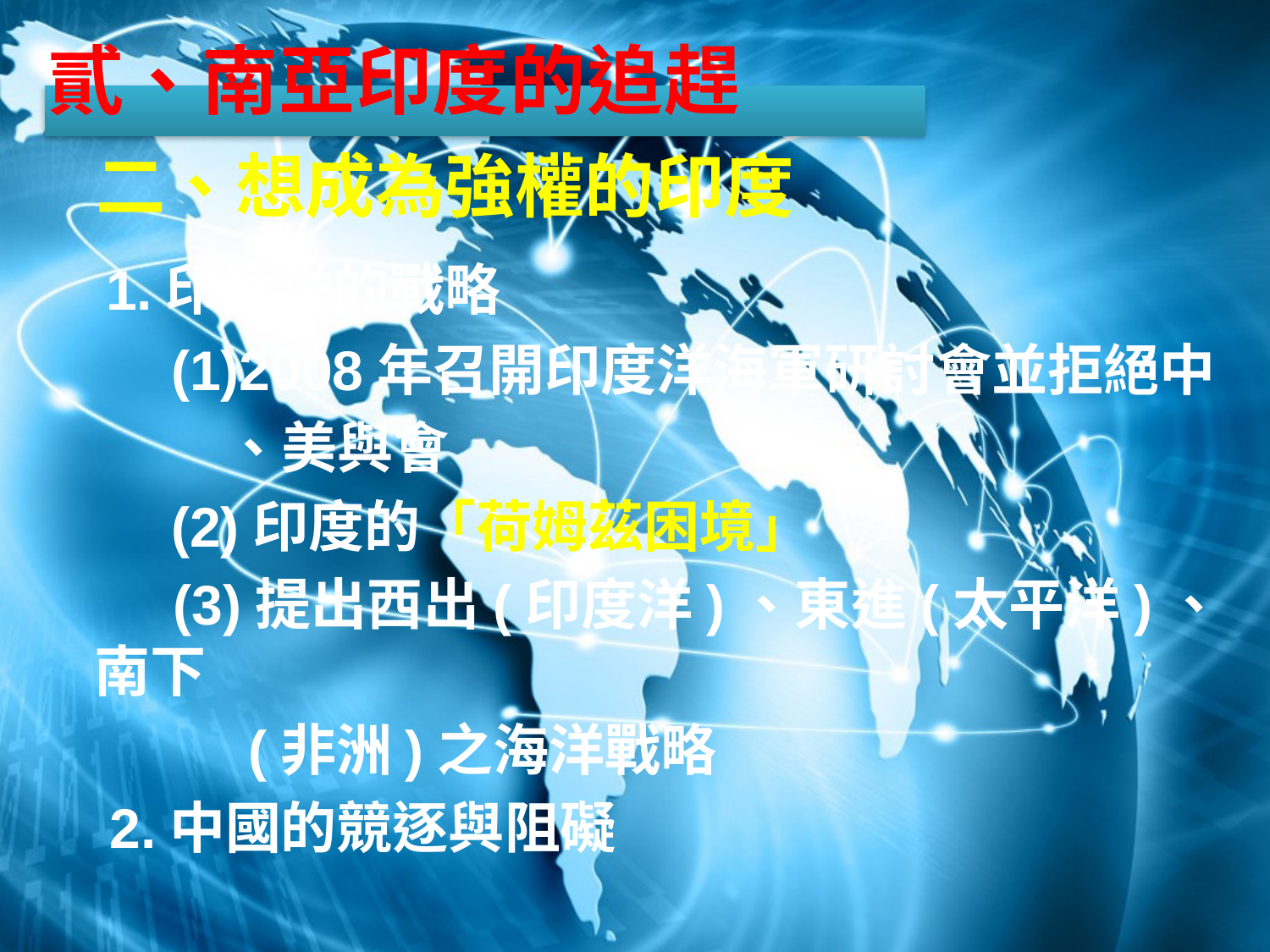

貳、南亞印度的追趕

  二、想成為強權的印度
   1.印度洋的戰略
        (1)2008年召開印度洋海軍研討會並拒絕中
             、美與會
        (2)印度的「荷姆茲困境」
        (3)提出西出(印度洋)、東進(太平洋)、南下
             (非洲)之海洋戰略
    2.中國的競逐與阻礙